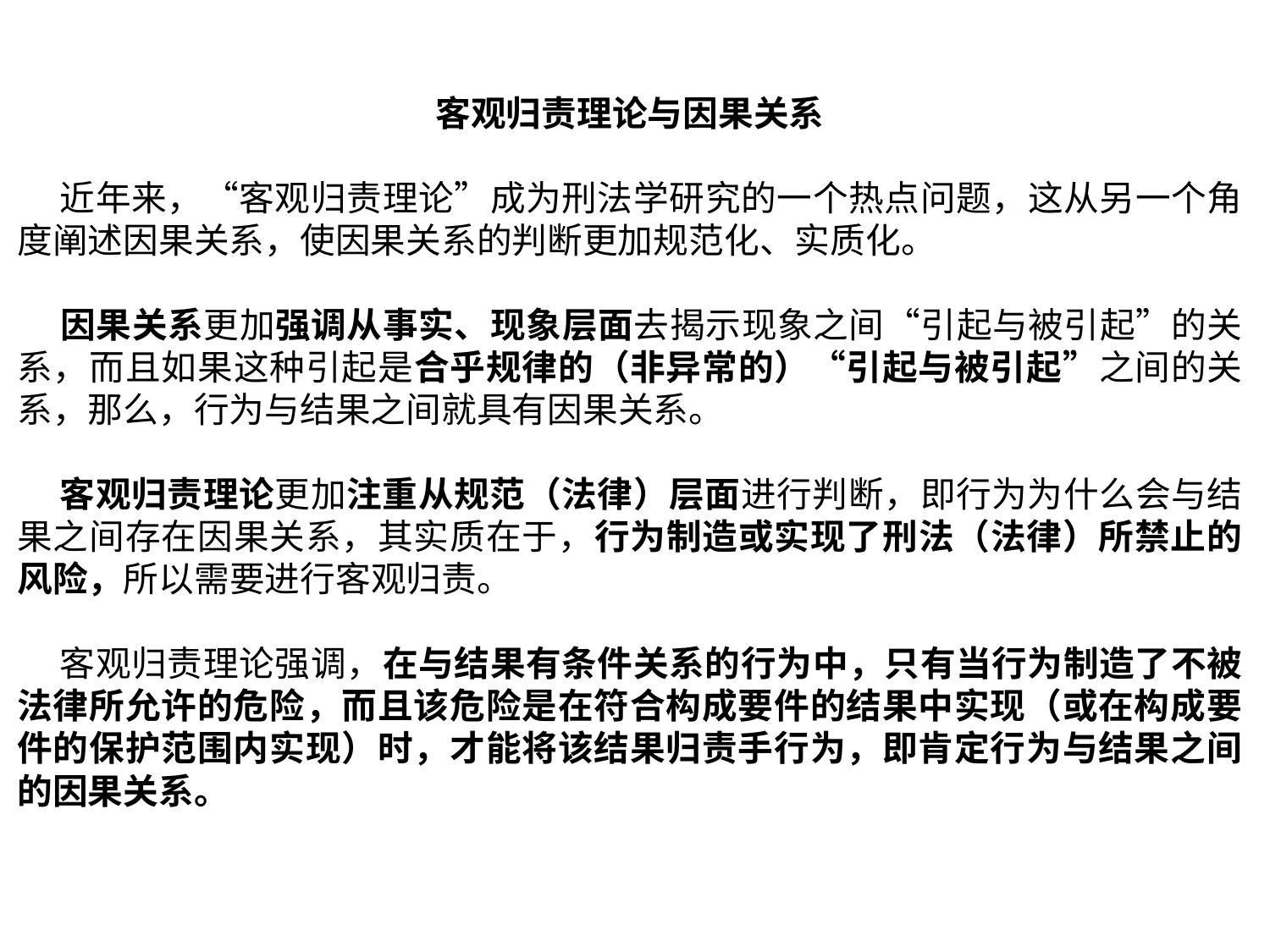

客观归责理论与因果关系

    近年来，“客观归责理论”成为刑法学研究的一个热点问题，这从另一个角度阐述因果关系，使因果关系的判断更加规范化、实质化。

    因果关系更加强调从事实、现象层面去揭示现象之间“引起与被引起”的关系，而且如果这种引起是合乎规律的（非异常的）“引起与被引起”之间的关系，那么，行为与结果之间就具有因果关系。

    客观归责理论更加注重从规范（法律）层面进行判断，即行为为什么会与结果之间存在因果关系，其实质在于，行为制造或实现了刑法（法律）所禁止的风险，所以需要进行客观归责。

    客观归责理论强调，在与结果有条件关系的行为中，只有当行为制造了不被法律所允许的危险，而且该危险是在符合构成要件的结果中实现（或在构成要件的保护范围内实现）时，才能将该结果归责手行为，即肯定行为与结果之间的因果关系。